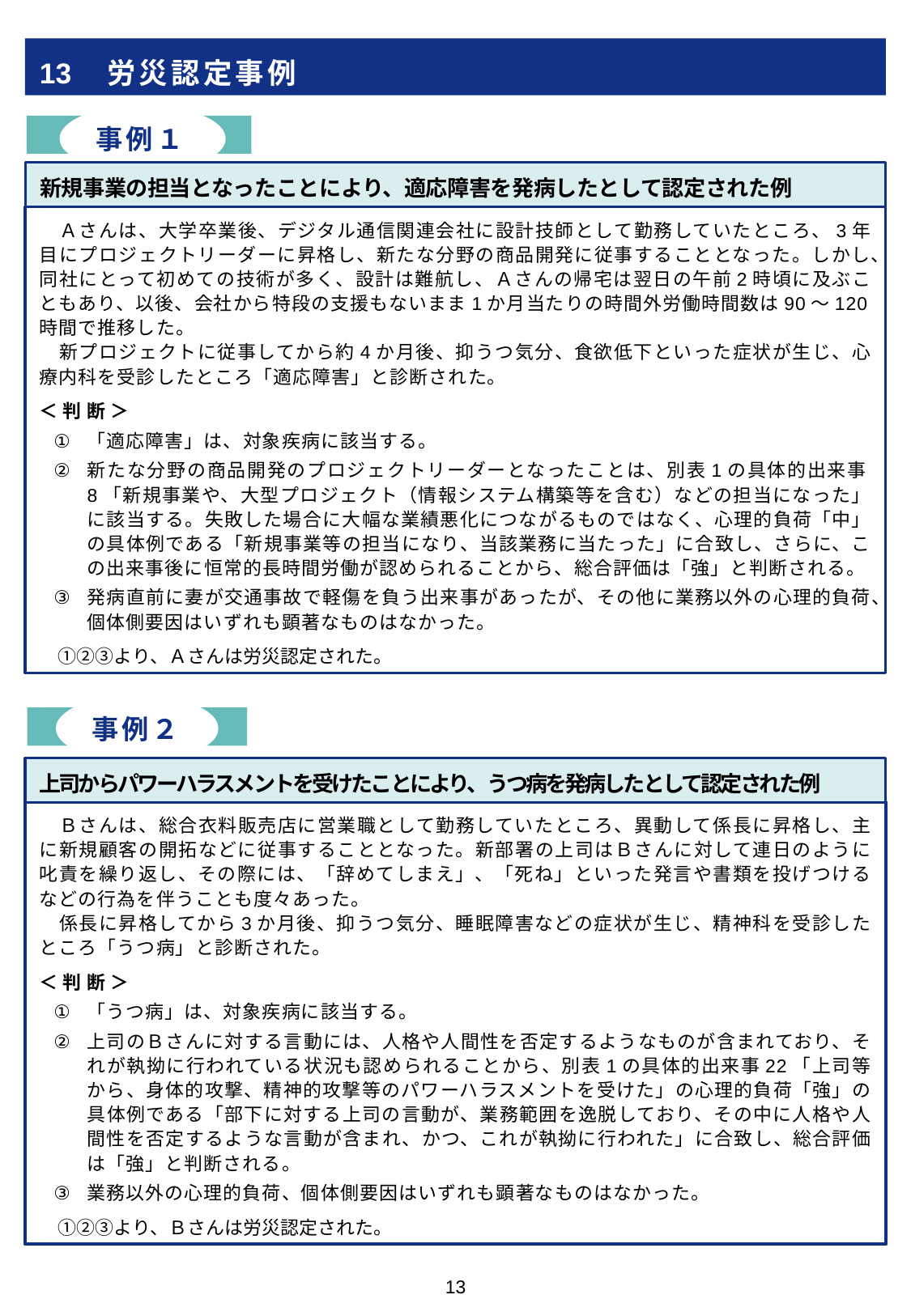

13　労災認定事例
事例１

新規事業の担当となったことにより、適応障害を発病したとして認定された例
　Ａさんは、大学卒業後、デジタル通信関連会社に設計技師として勤務していたところ、3年目にプロジェクトリーダーに昇格し、新たな分野の商品開発に従事することとなった。しかし、同社にとって初めての技術が多く、設計は難航し、Ａさんの帰宅は翌日の午前2時頃に及ぶこともあり、以後、会社から特段の支援もないまま1か月当たりの時間外労働時間数は90～120時間で推移した。
　新プロジェクトに従事してから約4か月後、抑うつ気分、食欲低下といった症状が生じ、心療内科を受診したところ「適応障害」と診断された。
＜判断＞
「適応障害」は、対象疾病に該当する。
新たな分野の商品開発のプロジェクトリーダーとなったことは、別表1の具体的出来事8「新規事業や、大型プロジェクト（情報システム構築等を含む）などの担当になった」に該当する。失敗した場合に大幅な業績悪化につながるものではなく、心理的負荷「中」の具体例である「新規事業等の担当になり、当該業務に当たった」に合致し、さらに、この出来事後に恒常的長時間労働が認められることから、総合評価は「強」と判断される。
発病直前に妻が交通事故で軽傷を負う出来事があったが、その他に業務以外の心理的負荷、個体側要因はいずれも顕著なものはなかった。
　①②③より、Ａさんは労災認定された。
事例２

上司からパワーハラスメントを受けたことにより、うつ病を発病したとして認定された例
　Ｂさんは、総合衣料販売店に営業職として勤務していたところ、異動して係長に昇格し、主に新規顧客の開拓などに従事することとなった。新部署の上司はＢさんに対して連日のように叱責を繰り返し、その際には、「辞めてしまえ」、「死ね」といった発言や書類を投げつけるなどの行為を伴うことも度々あった。
　係長に昇格してから3か月後、抑うつ気分、睡眠障害などの症状が生じ、精神科を受診したところ「うつ病」と診断された。
＜判断＞
「うつ病」は、対象疾病に該当する。
上司のＢさんに対する言動には、人格や人間性を否定するようなものが含まれており、それが執拗に行われている状況も認められることから、別表1の具体的出来事22「上司等から、身体的攻撃、精神的攻撃等のパワーハラスメントを受けた」の心理的負荷「強」の具体例である「部下に対する上司の言動が、業務範囲を逸脱しており、その中に人格や人間性を否定するような言動が含まれ、かつ、これが執拗に行われた」に合致し、総合評価は「強」と判断される。
業務以外の心理的負荷、個体側要因はいずれも顕著なものはなかった。
　①②③より、Ｂさんは労災認定された。
13